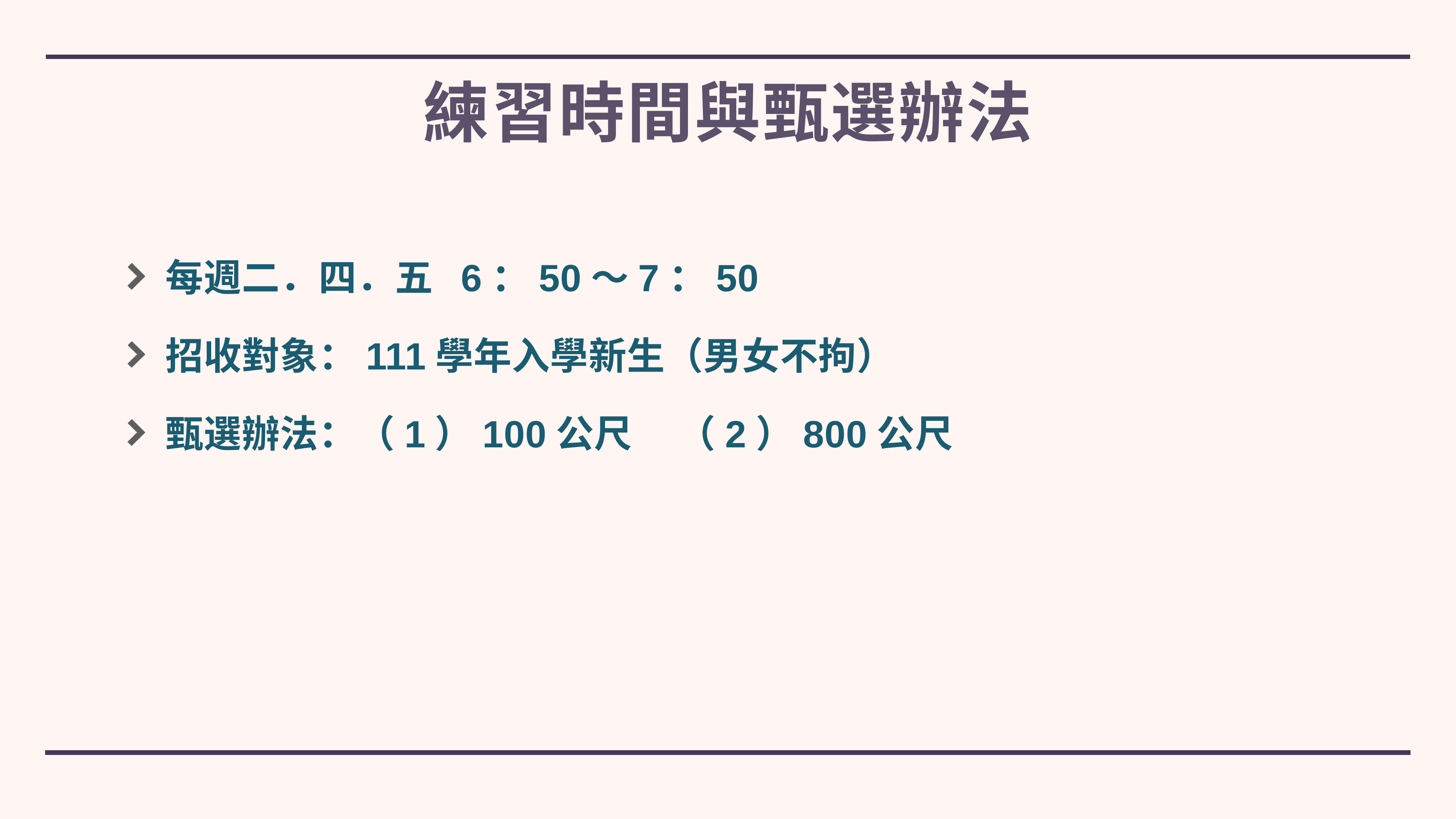

# 練習時間與甄選辦法
每週二．四．五  6：50～7：50
招收對象：111學年入學新生（男女不拘）
甄選辦法：（1）100公尺     （2）800公尺
19